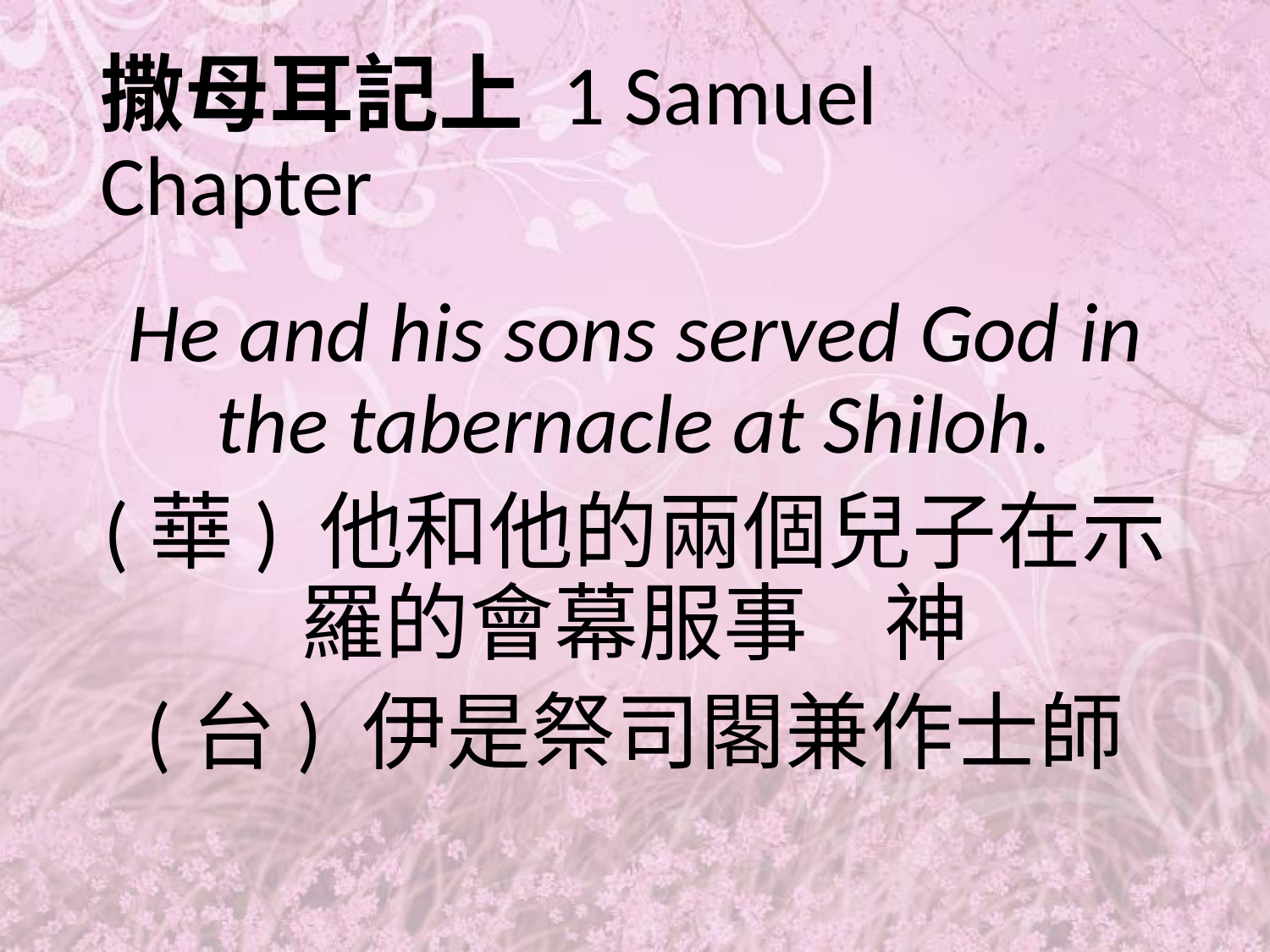

# 撒母耳記上 1 Samuel Chapter
He and his sons served God in the tabernacle at Shiloh.
(華) 他和他的兩個兒子在示羅的會幕服事    神
(台) 伊是祭司閣兼作士師